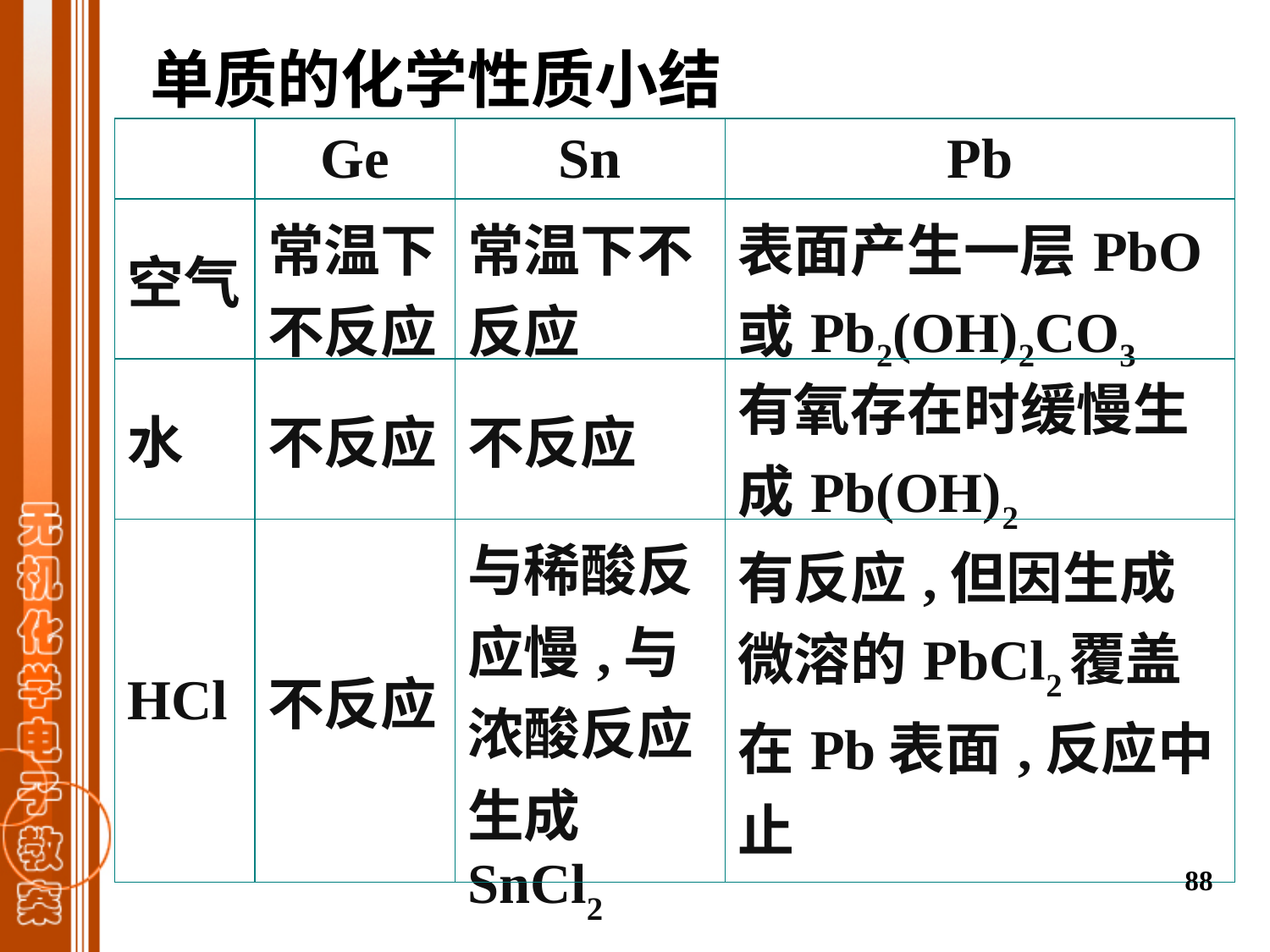

单质的化学性质小结
|  | Ge | Sn | Pb |
| --- | --- | --- | --- |
| 空气 | 常温下不反应 | 常温下不反应 | 表面产生一层PbO或Pb2(OH)2CO3 |
| 水 | 不反应 | 不反应 | 有氧存在时缓慢生成Pb(OH)2 |
| HCl | 不反应 | 与稀酸反应慢,与浓酸反应生成SnCl2 | 有反应,但因生成微溶的PbCl2覆盖在Pb表面,反应中止 |
88